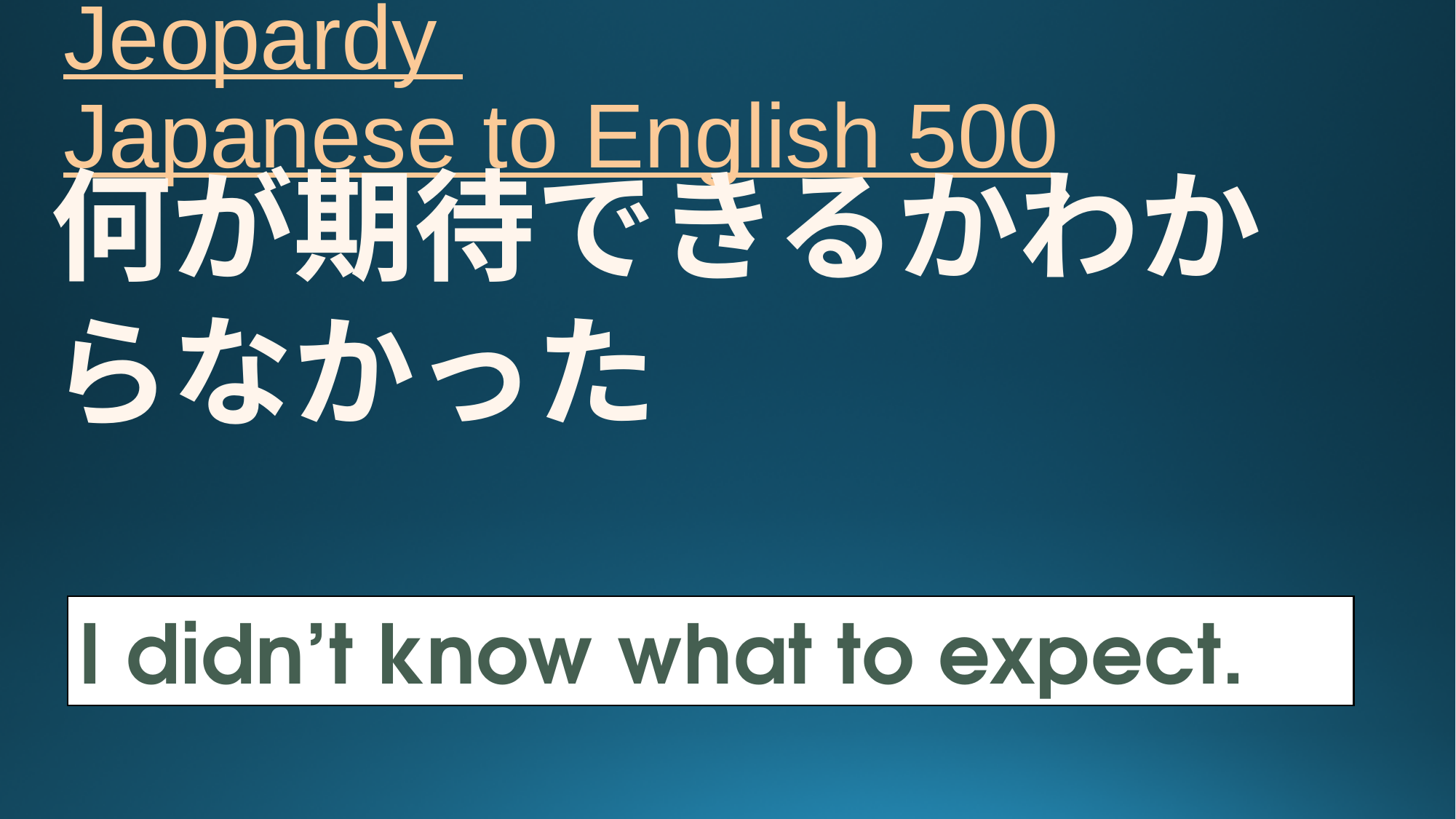

# Jeopardy Japanese to English 500
何が期待できるかわからなかった
I didn’t know what to expect.